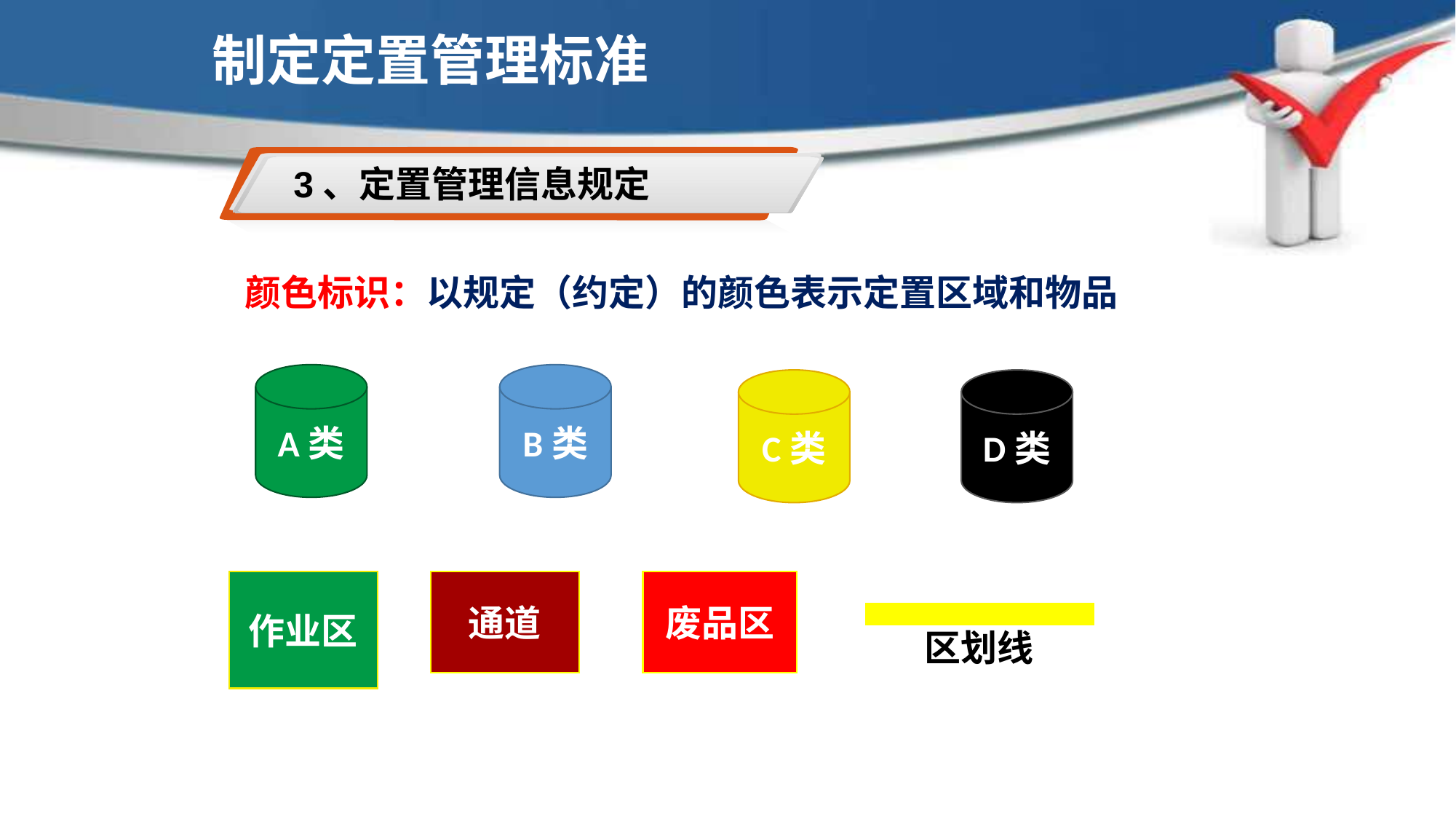

制定定置管理标准

3、定置管理信息规定

颜色标识：以规定（约定）的颜色表示定置区域和物品
A类
B类
C类
D类
现场6S定置管理
作业区
通道
废品区

区划线